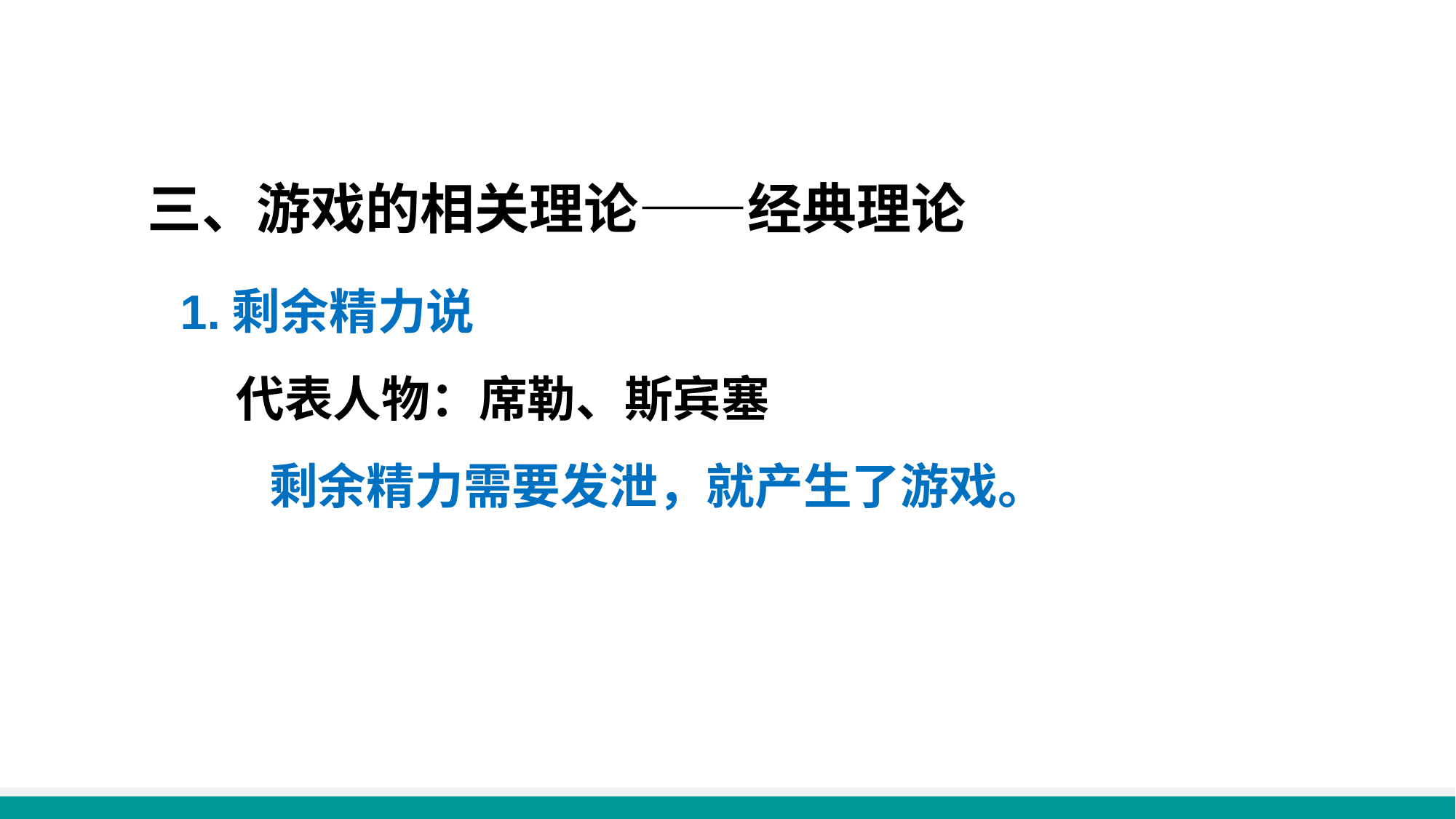

三、游戏的相关理论——经典理论

1.剩余精力说
    代表人物：席勒、斯宾塞
       剩余精力需要发泄，就产生了游戏。
8